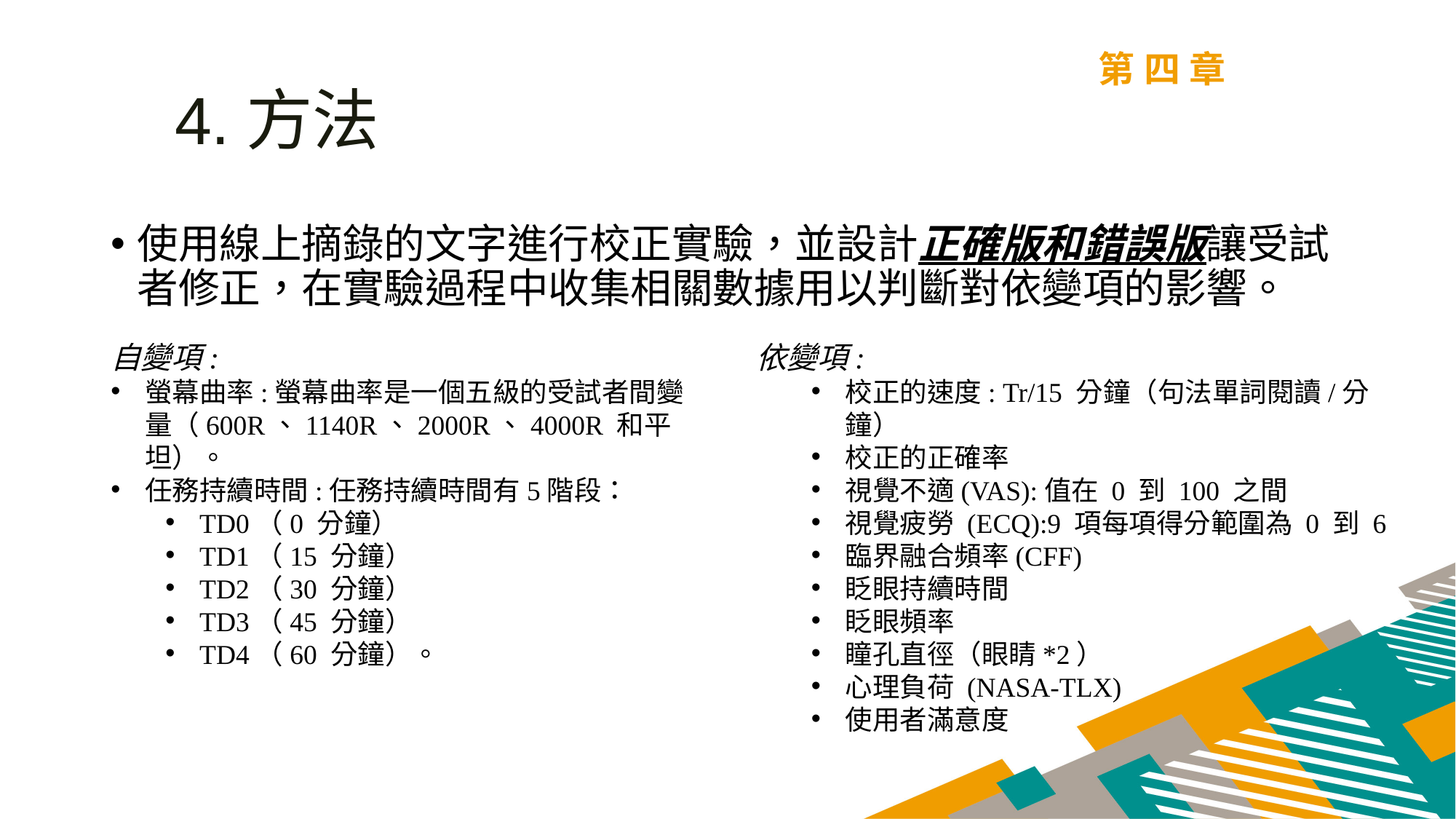

第四章
4.方法
使用線上摘錄的文字進行校正實驗，並設計正確版和錯誤版讓受試者修正，在實驗過程中收集相關數據用以判斷對依變項的影響。

依變項:
校正的速度: Tr/15 分鐘（句法單詞閱讀/分鐘）
校正的正確率
視覺不適(VAS):值在 0 到 100 之間
視覺疲勞 (ECQ):9 項每項得分範圍為 0 到 6
臨界融合頻率(CFF)
眨眼持續時間
眨眼頻率
瞳孔直徑（眼睛*2）
心理負荷 (NASA-TLX)
使用者滿意度
自變項:
螢幕曲率:螢幕曲率是一個五級的受試者間變量（600R、1140R、2000R、4000R 和平坦）。
任務持續時間:任務持續時間有5階段：
TD0（0 分鐘）
TD1（15 分鐘）
TD2（30 分鐘）
TD3（45 分鐘）
TD4（60 分鐘）。